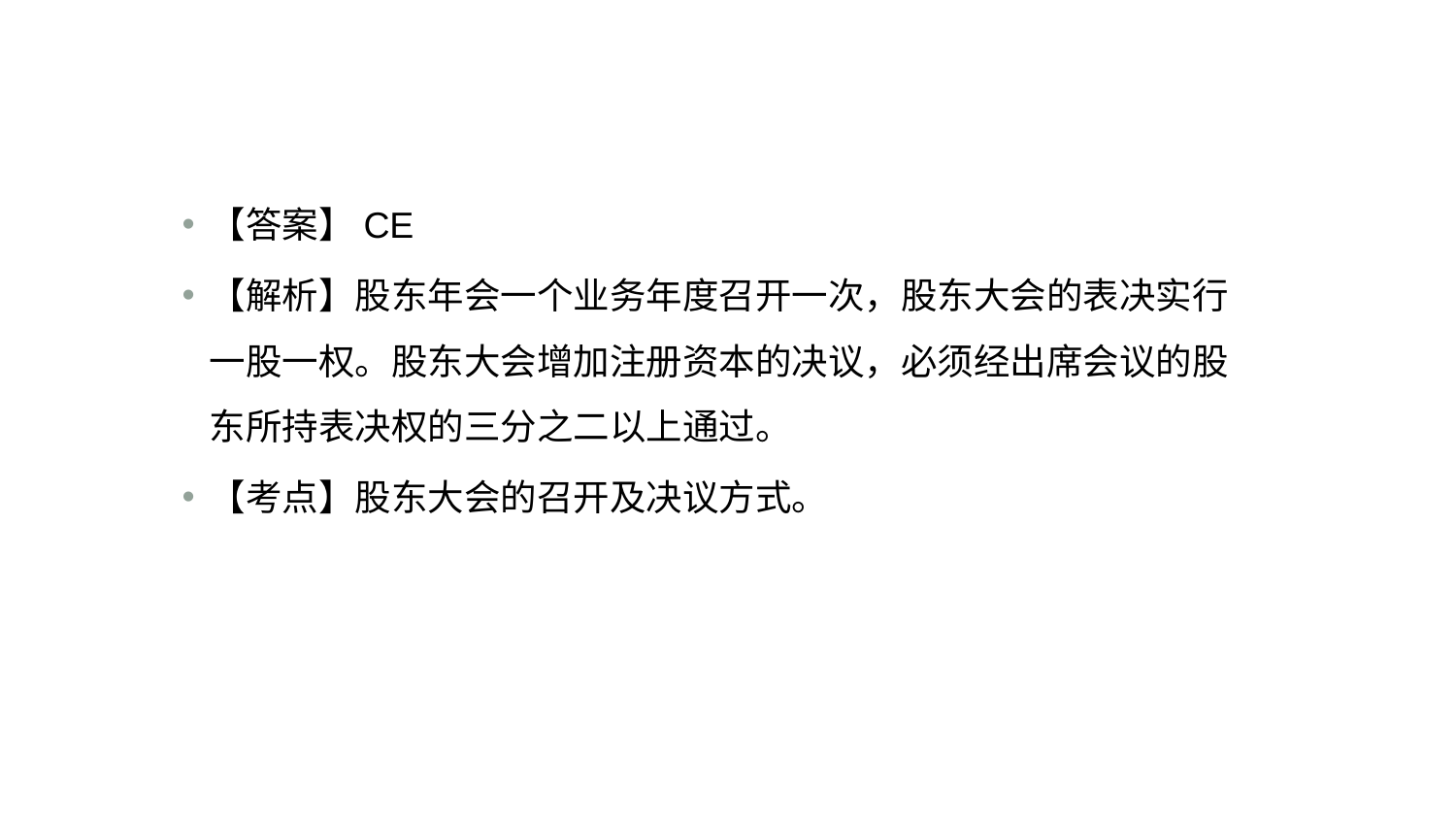

#
【答案】CE
【解析】股东年会一个业务年度召开一次，股东大会的表决实行一股一权。股东大会增加注册资本的决议，必须经出席会议的股东所持表决权的三分之二以上通过。
【考点】股东大会的召开及决议方式。